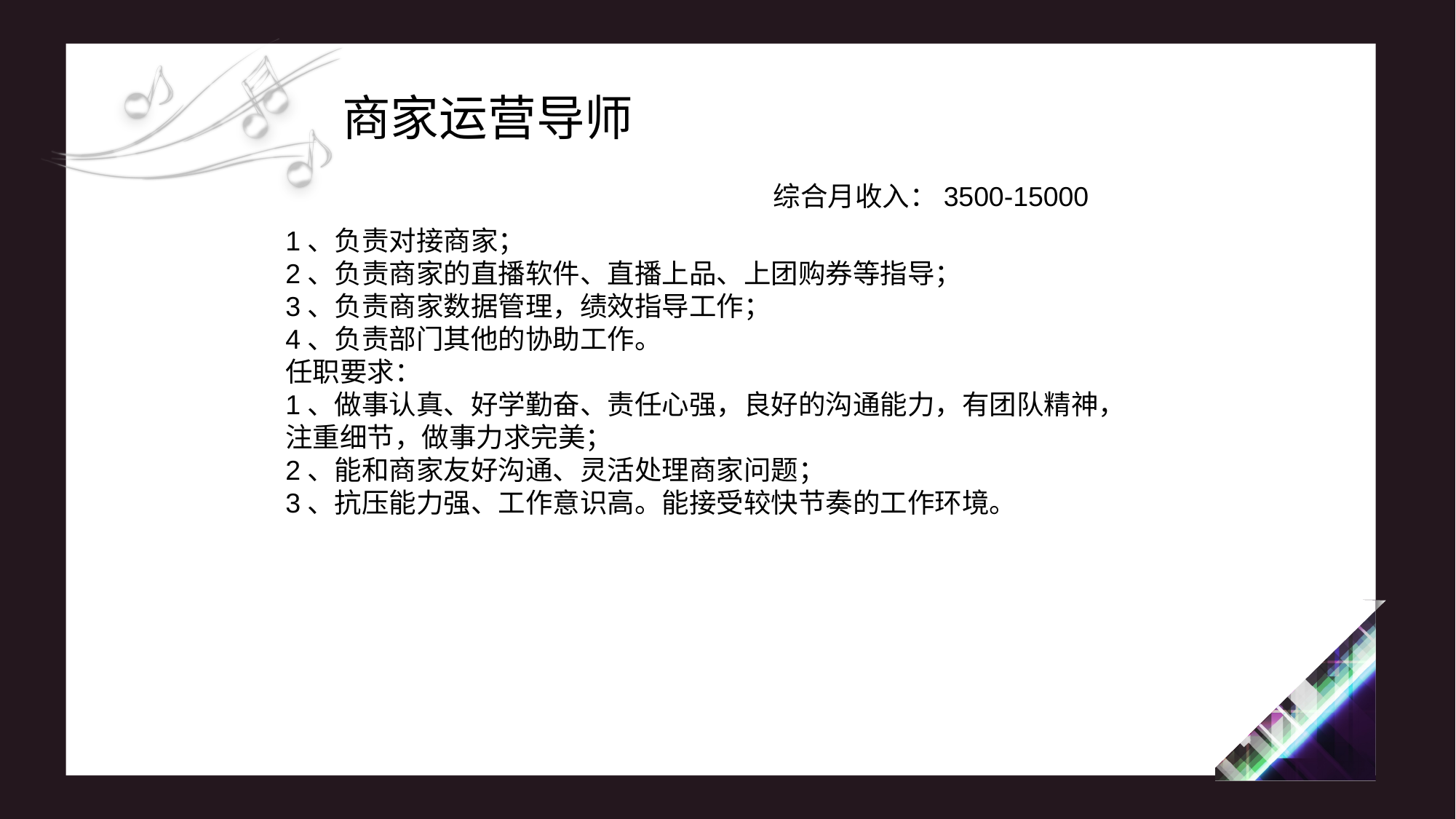

商家运营导师
综合月收入：3500-15000
1、负责对接商家；
2、负责商家的直播软件、直播上品、上团购券等指导；
3、负责商家数据管理，绩效指导工作；
4、负责部门其他的协助工作。
任职要求：
1、做事认真、好学勤奋、责任心强，良好的沟通能力，有团队精神，注重细节，做事力求完美；
2、能和商家友好沟通、灵活处理商家问题；
3、抗压能力强、工作意识高。能接受较快节奏的工作环境。